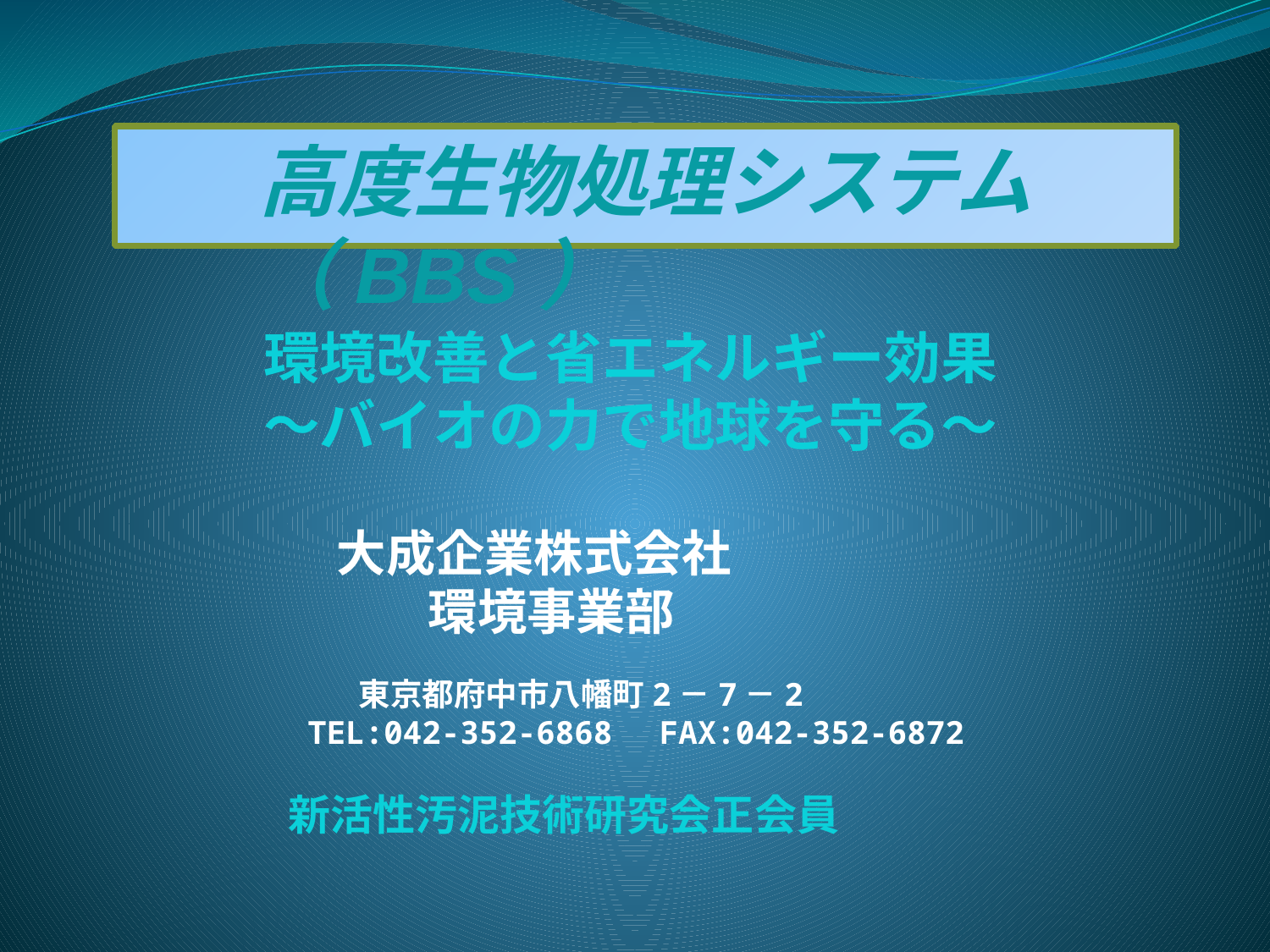

高度生物処理システム（BBS）
環境改善と省エネルギー効果
～バイオの力で地球を守る～
    大成企業株式会社
       　環境事業部

          東京都府中市八幡町2－7－2
 TEL:042-352-6868　FAX:042-352-6872

新活性汚泥技術研究会正会員